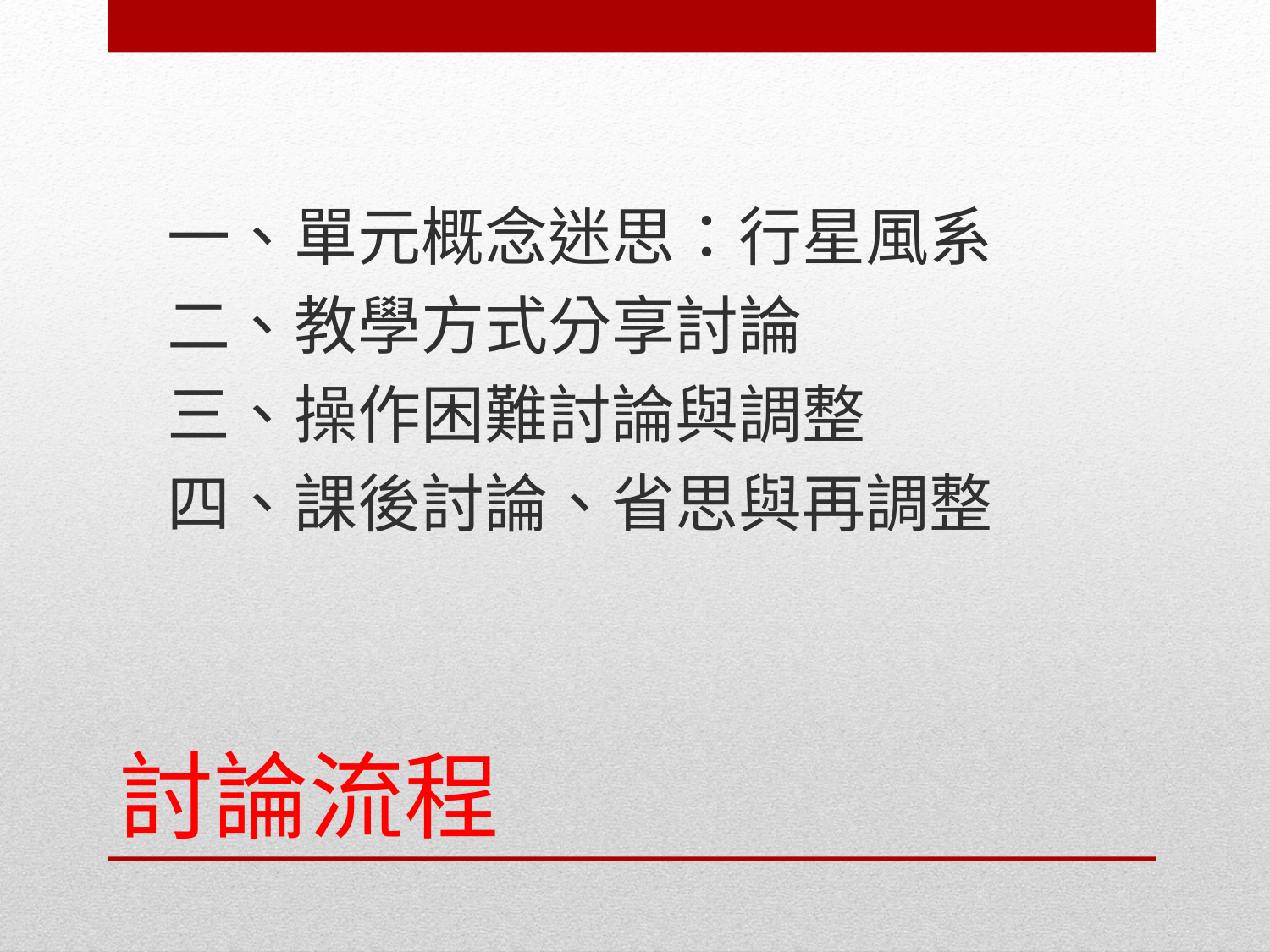

一、單元概念迷思：行星風系
二、教學方式分享討論
三、操作困難討論與調整
四、課後討論、省思與再調整
# 討論流程